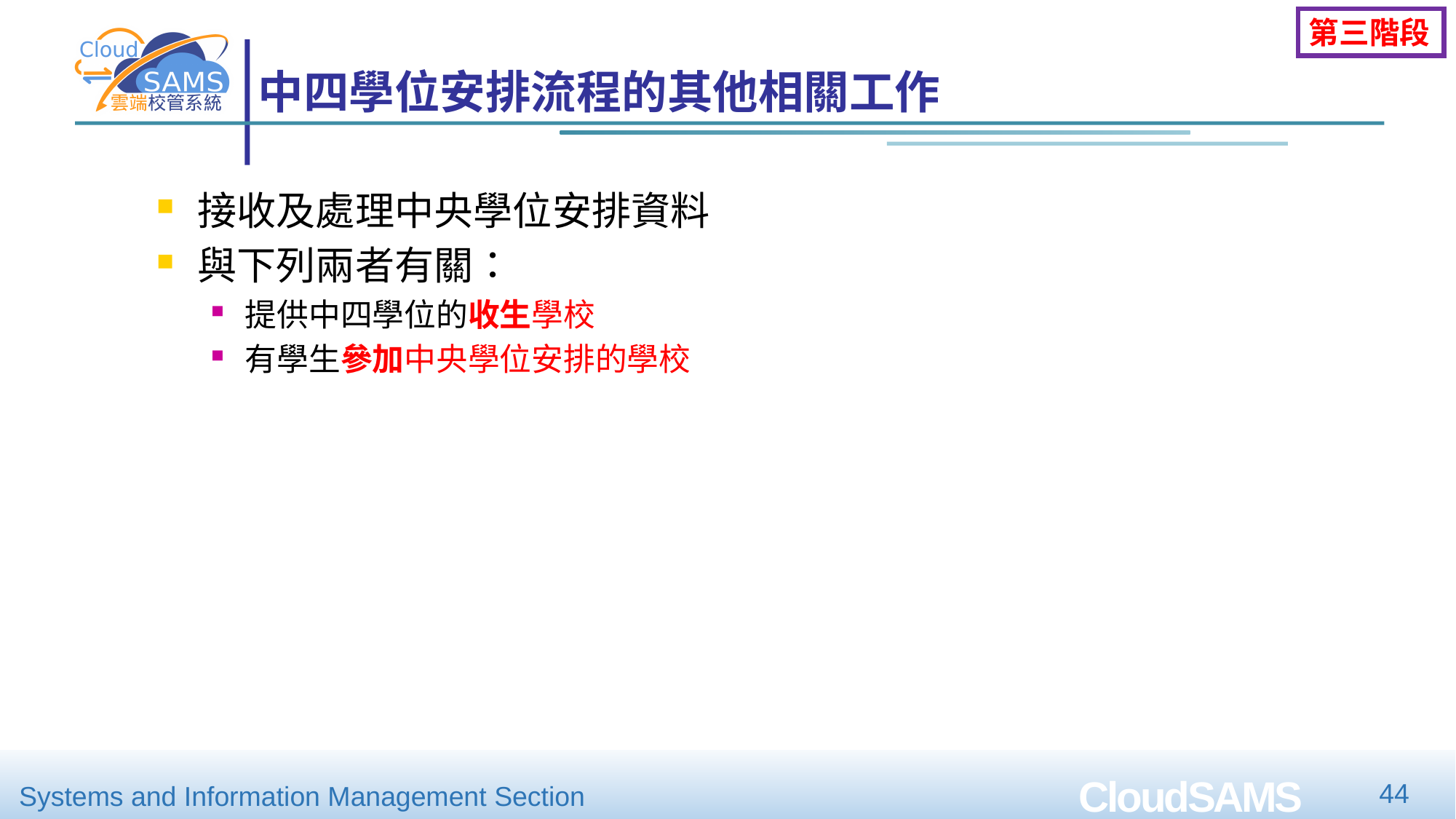

第三階段
中四學位安排流程的其他相關工作
接收及處理中央學位安排資料
與下列兩者有關：
提供中四學位的收生學校
有學生參加中央學位安排的學校
44